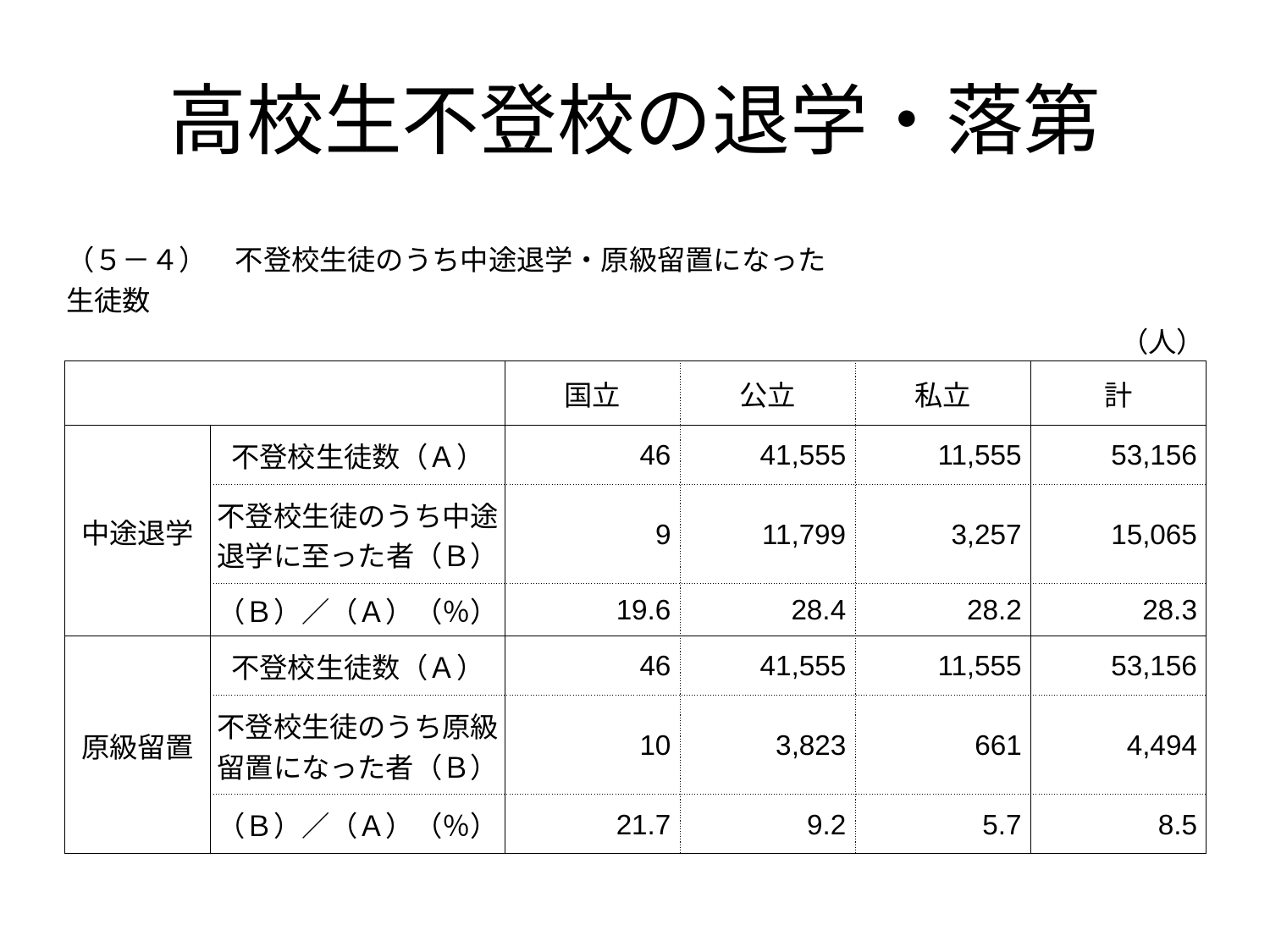

# 高校生不登校の退学・落第
| （５－４）　不登校生徒のうち中途退学・原級留置になった生徒数 |  |  |  |  |  |  |
| --- | --- | --- | --- | --- | --- | --- |
|  |  |  |  |  |  | （人） |
|  |  |  | 国立 | 公立 | 私立 | 計 |
| 中途退学 | 不登校生徒数（Ａ） |  | 46 | 41,555 | 11,555 | 53,156 |
|  | 不登校生徒のうち中途退学に至った者（Ｂ） |  | 9 | 11,799 | 3,257 | 15,065 |
|  | （Ｂ）／（Ａ）（％） |  | 19.6 | 28.4 | 28.2 | 28.3 |
| 原級留置 | 不登校生徒数（Ａ） |  | 46 | 41,555 | 11,555 | 53,156 |
|  | 不登校生徒のうち原級留置になった者（Ｂ） |  | 10 | 3,823 | 661 | 4,494 |
|  | （Ｂ）／（Ａ）（％） |  | 21.7 | 9.2 | 5.7 | 8.5 |